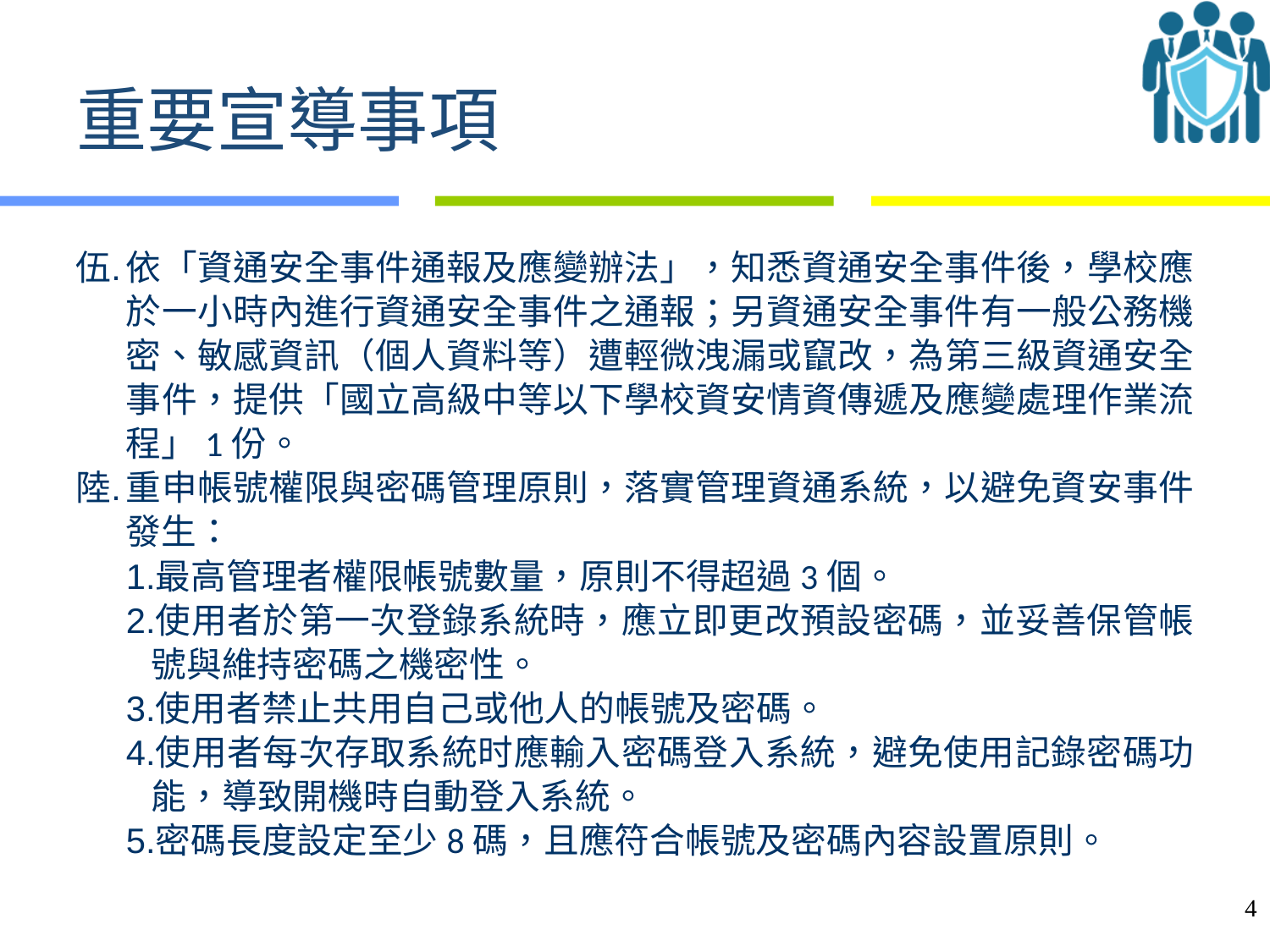

# 重要宣導事項
依「資通安全事件通報及應變辦法」，知悉資通安全事件後，學校應於一小時內進行資通安全事件之通報；另資通安全事件有一般公務機密、敏感資訊（個人資料等）遭輕微洩漏或竄改，為第三級資通安全事件，提供「國立高級中等以下學校資安情資傳遞及應變處理作業流程」1份。
重申帳號權限與密碼管理原則，落實管理資通系統，以避免資安事件發生：
最高管理者權限帳號數量，原則不得超過3個。
使用者於第一次登錄系統時，應立即更改預設密碼，並妥善保管帳號與維持密碼之機密性。
使用者禁止共用自己或他人的帳號及密碼。
使用者每次存取系統时應輸入密碼登入系統，避免使用記錄密碼功能，導致開機時自動登入系統。
密碼長度設定至少8碼，且應符合帳號及密碼內容設置原則。

4